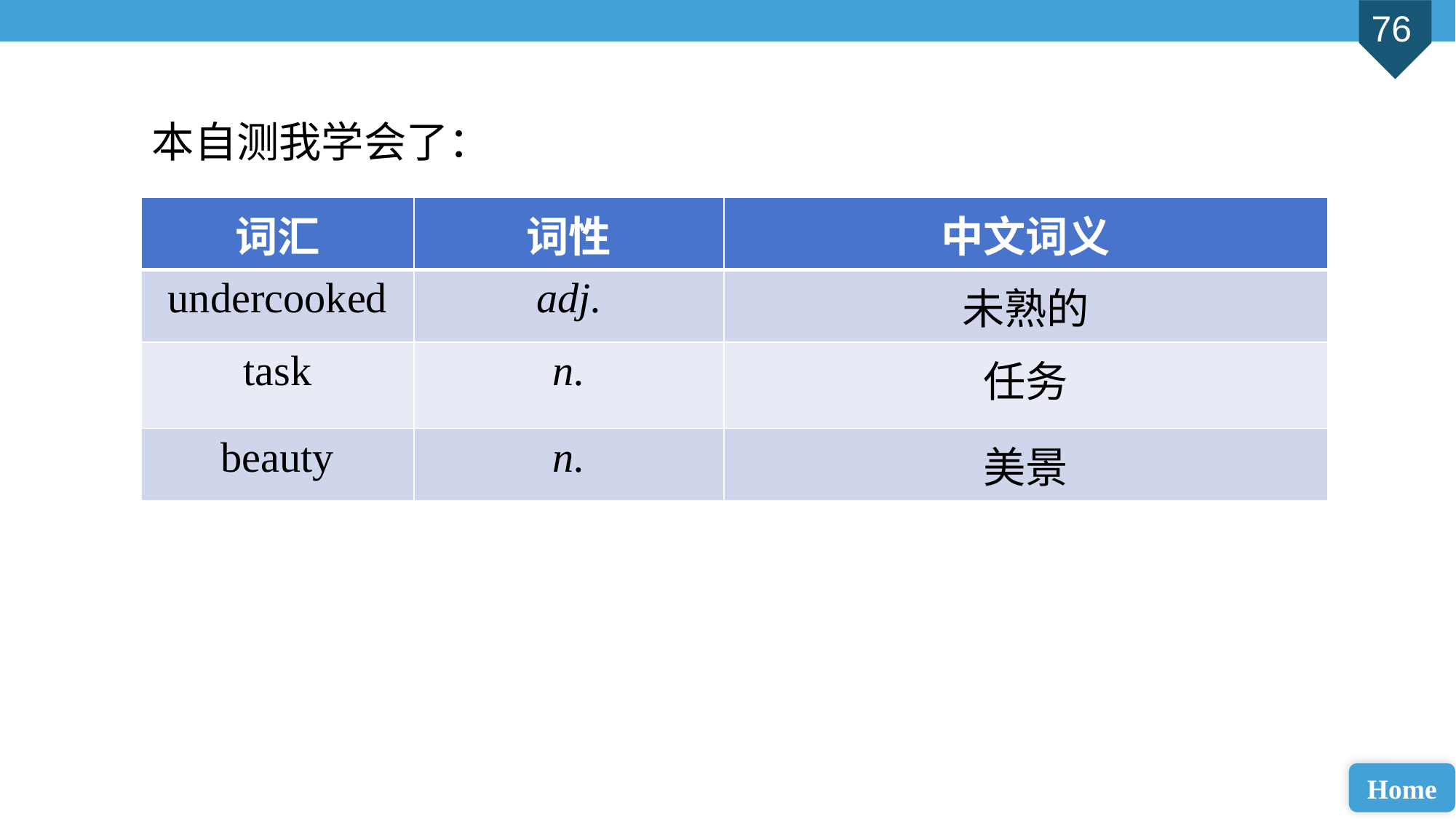

本自测我学会了：
| 词汇 | 词性 | 中文词义 |
| --- | --- | --- |
| undercooked | adj. | 未熟的 |
| task | n. | 任务 |
| beauty | n. | 美景 |